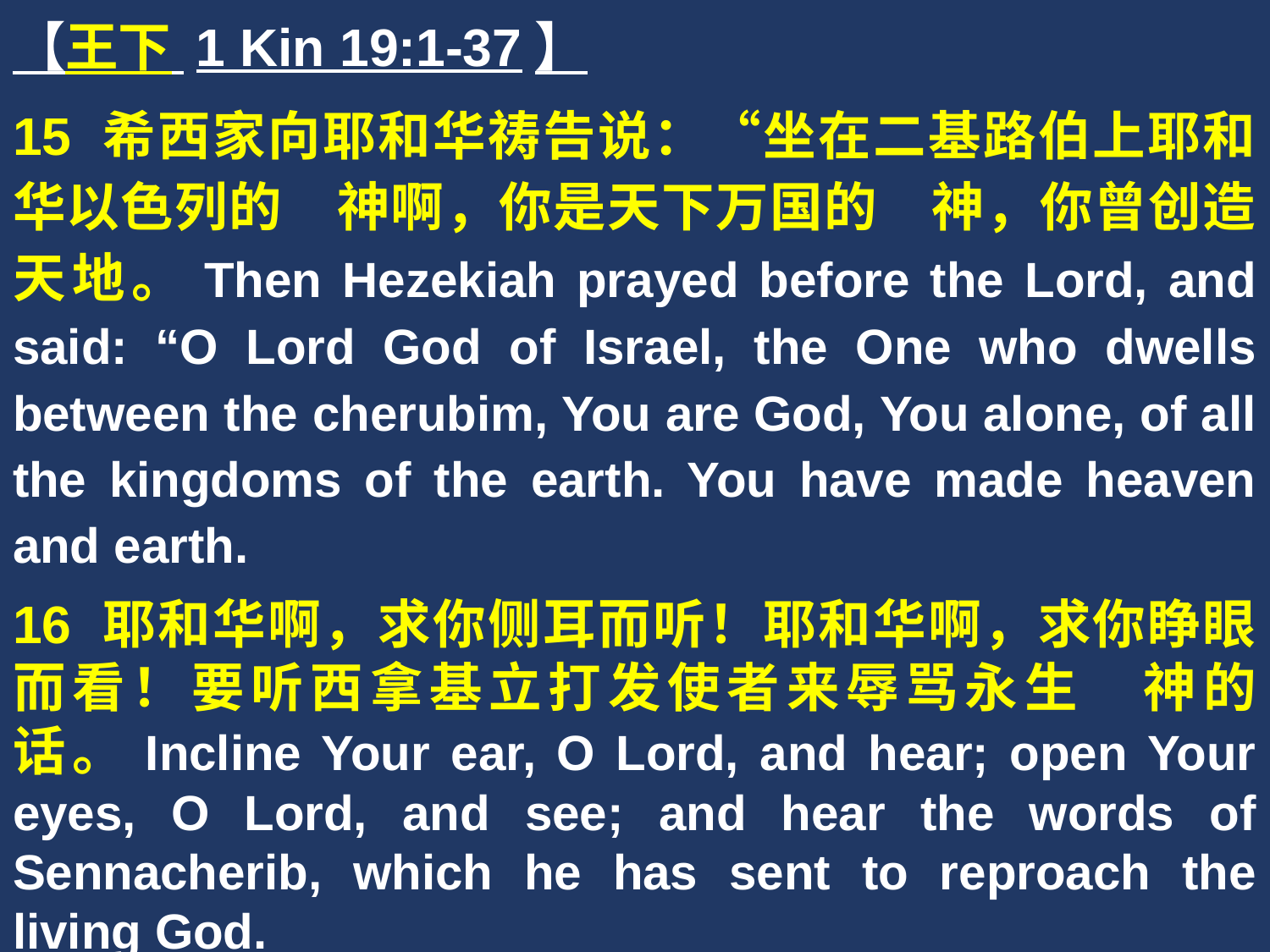

【王下 1 Kin 19:1-37】
15 希西家向耶和华祷告说：“坐在二基路伯上耶和华以色列的　神啊，你是天下万国的　神，你曾创造天地。Then Hezekiah prayed before the Lord, and said: “O Lord God of Israel, the One who dwells between the cherubim, You are God, You alone, of all the kingdoms of the earth. You have made heaven and earth.
16 耶和华啊，求你侧耳而听！耶和华啊，求你睁眼而看！要听西拿基立打发使者来辱骂永生　神的话。Incline Your ear, O Lord, and hear; open Your eyes, O Lord, and see; and hear the words of Sennacherib, which he has sent to reproach the living God.